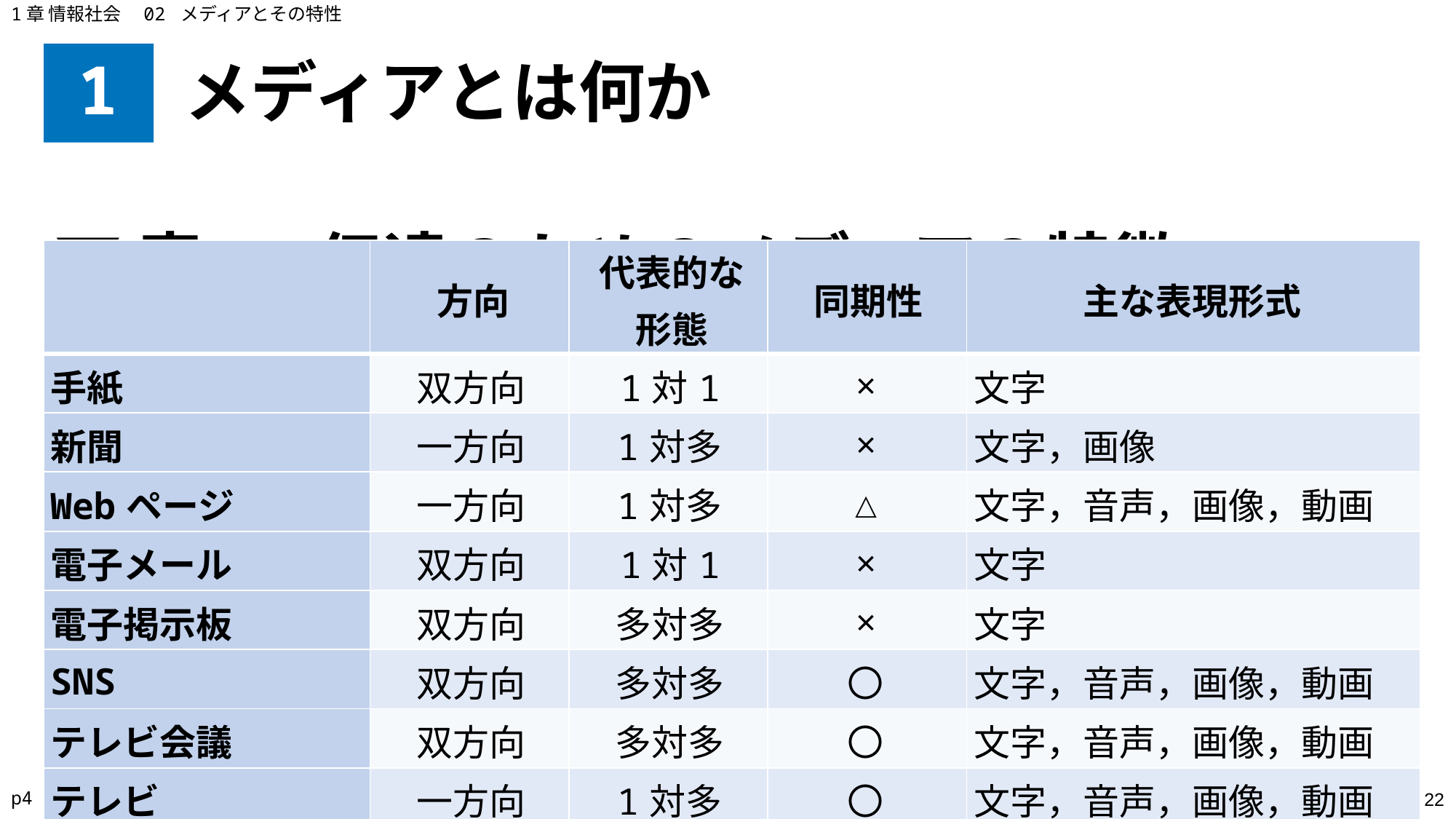

1章 情報社会　02 メディアとその特性

# 1
メディアとは何か
▼表1 伝達のためのメディアの特徴

|  | 方向 | 代表的な形態 | 同期性 | 主な表現形式 |
| --- | --- | --- | --- | --- |
| 手紙 | 双方向 | 1対1 | × | 文字 |
| 新聞 | 一方向 | 1対多 | × | 文字，画像 |
| Webページ | 一方向 | 1対多 | △ | 文字，音声，画像，動画 |
| 電子メール | 双方向 | 1対1 | × | 文字 |
| 電子掲示板 | 双方向 | 多対多 | × | 文字 |
| SNS | 双方向 | 多対多 | 〇 | 文字，音声，画像，動画 |
| テレビ会議 | 双方向 | 多対多 | 〇 | 文字，音声，画像，動画 |
| テレビ | 一方向 | 1対多 | 〇 | 文字，音声，画像，動画 |
p4
22